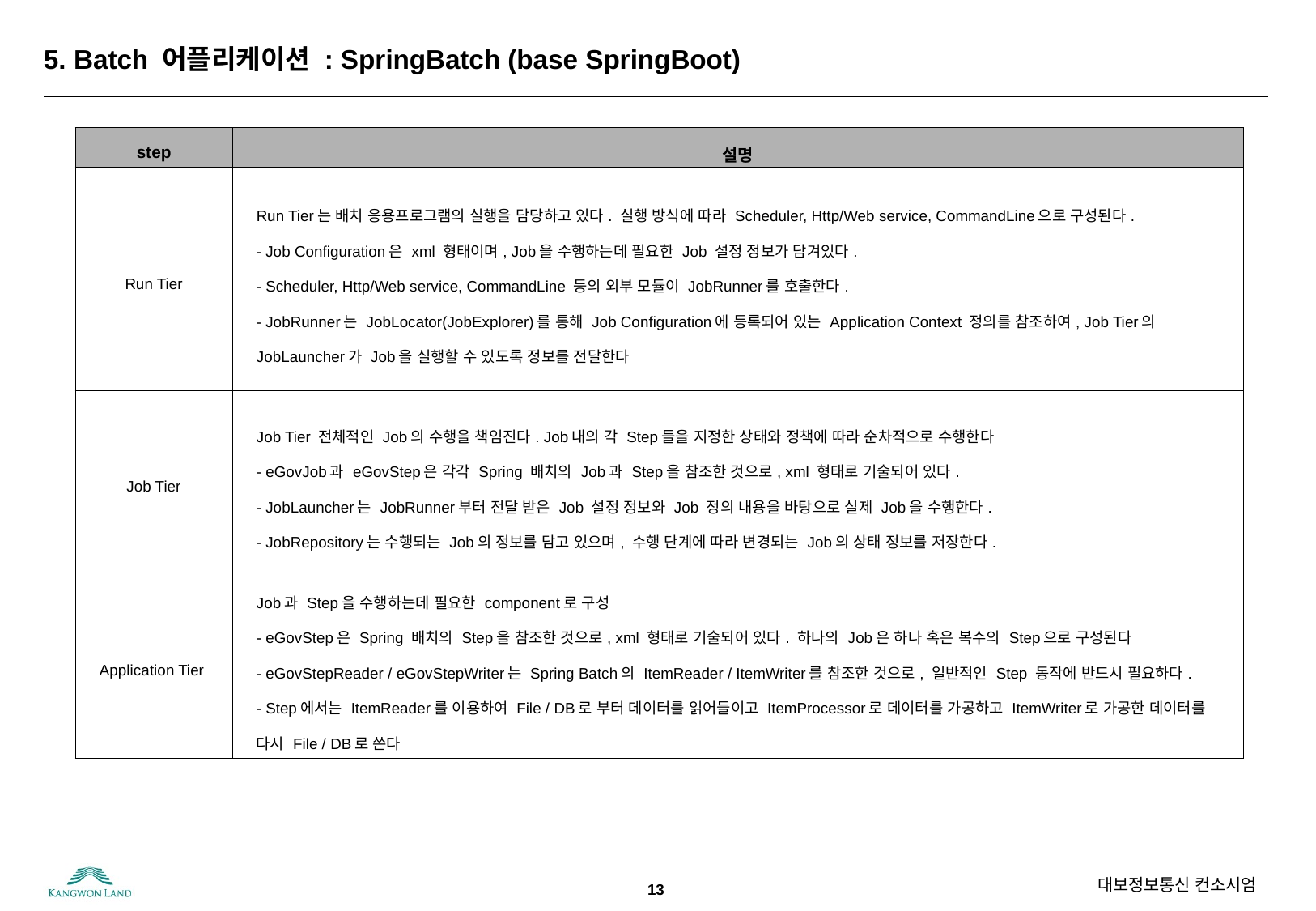

# 5. Batch 어플리케이션 : SpringBatch (base SpringBoot)
| step | 설명 |
| --- | --- |
| Run Tier | Run Tier는 배치 응용프로그램의 실행을 담당하고 있다. 실행 방식에 따라 Scheduler, Http/Web service, CommandLine으로 구성된다. - Job Configuration은 xml 형태이며, Job을 수행하는데 필요한 Job 설정 정보가 담겨있다. - Scheduler, Http/Web service, CommandLine 등의 외부 모듈이 JobRunner를 호출한다. - JobRunner는 JobLocator(JobExplorer)를 통해 Job Configuration에 등록되어 있는 Application Context 정의를 참조하여, Job Tier의 JobLauncher가 Job을 실행할 수 있도록 정보를 전달한다 |
| Job Tier | Job Tier 전체적인 Job의 수행을 책임진다. Job내의 각 Step들을 지정한 상태와 정책에 따라 순차적으로 수행한다 - eGovJob과 eGovStep은 각각 Spring 배치의 Job과 Step을 참조한 것으로, xml 형태로 기술되어 있다. - JobLauncher는 JobRunner부터 전달 받은 Job 설정 정보와 Job 정의 내용을 바탕으로 실제 Job을 수행한다. - JobRepository는 수행되는 Job의 정보를 담고 있으며, 수행 단계에 따라 변경되는 Job의 상태 정보를 저장한다. |
| Application Tier | Job과 Step을 수행하는데 필요한 component로 구성 - eGovStep은 Spring 배치의 Step을 참조한 것으로, xml 형태로 기술되어 있다. 하나의 Job은 하나 혹은 복수의 Step으로 구성된다 - eGovStepReader / eGovStepWriter는 Spring Batch의 ItemReader / ItemWriter를 참조한 것으로, 일반적인 Step 동작에 반드시 필요하다. - Step에서는 ItemReader를 이용하여 File / DB로 부터 데이터를 읽어들이고 ItemProcessor로 데이터를 가공하고 ItemWriter로 가공한 데이터를 다시 File / DB로 쓴다 |
13